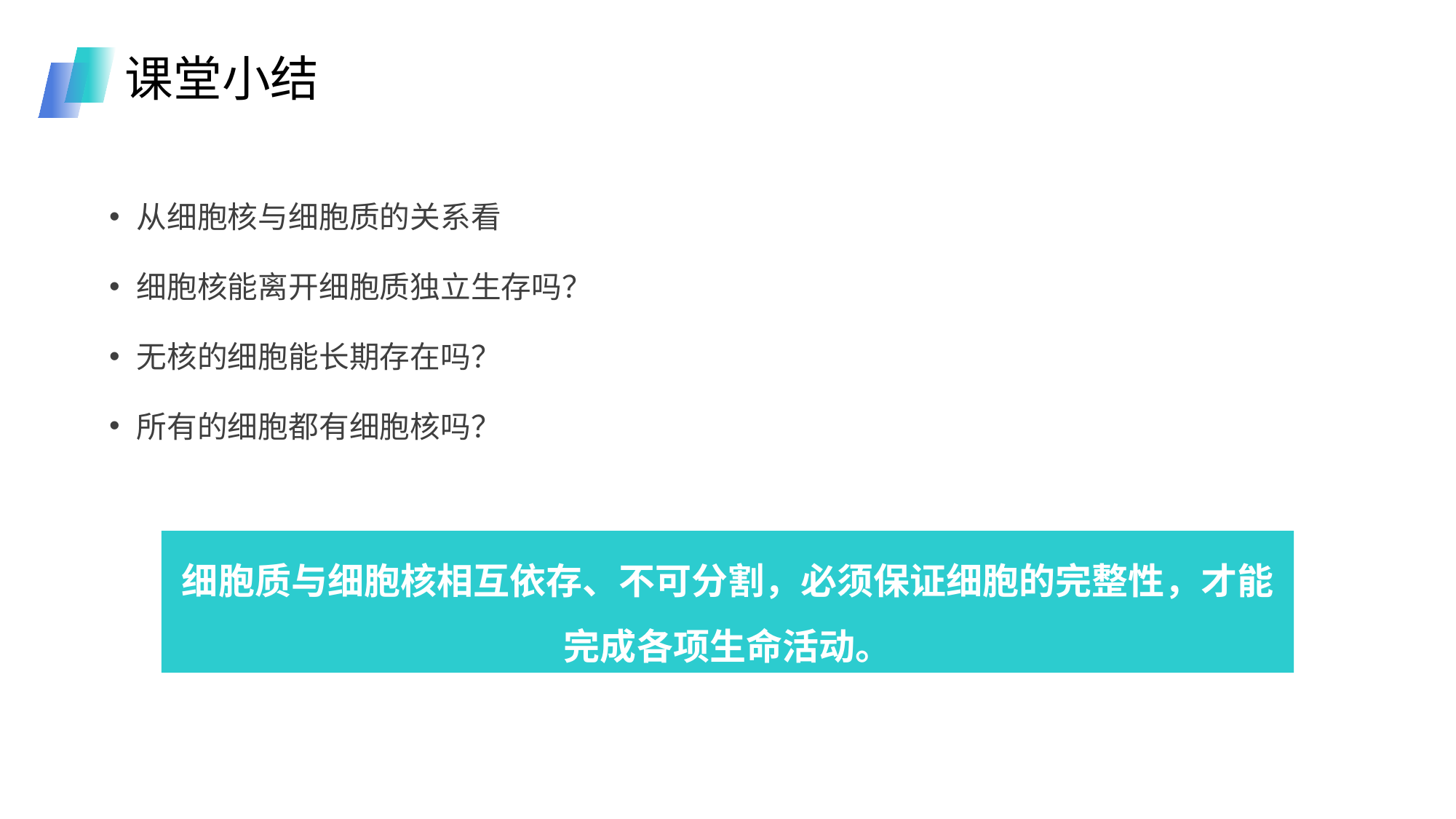

课堂小结
从细胞核与细胞质的关系看
细胞核能离开细胞质独立生存吗？
无核的细胞能长期存在吗？
所有的细胞都有细胞核吗？
细胞质与细胞核相互依存、不可分割，必须保证细胞的完整性，才能完成各项生命活动。